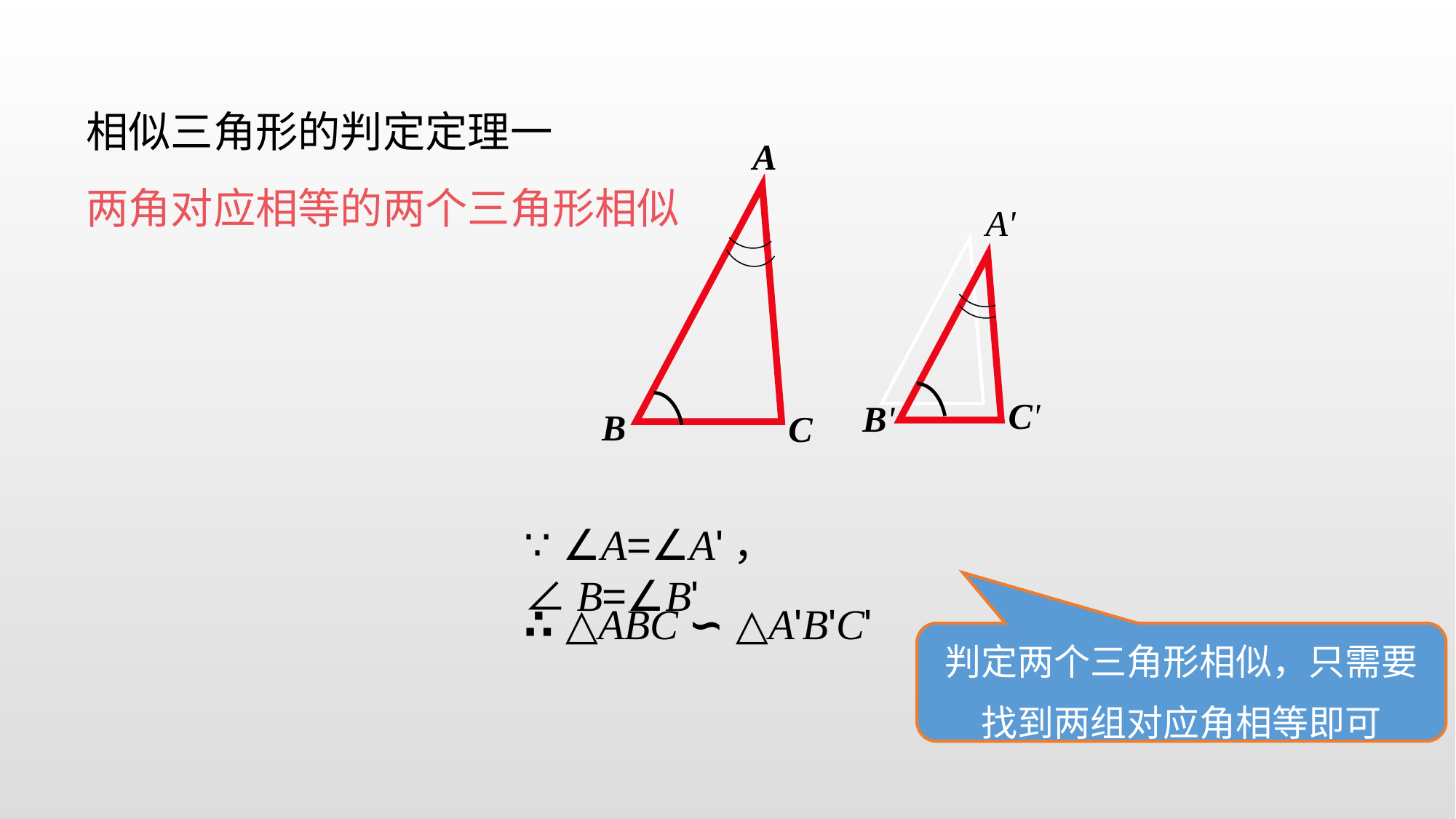

相似三角形的判定定理一
两角对应相等的两个三角形相似
A

A'

C'
B'
B
C
∵ ∠A=∠A'， ∠B=∠B'
∴ △ABC ∽ △A'B'C'
判定两个三角形相似，只需要找到两组对应角相等即可